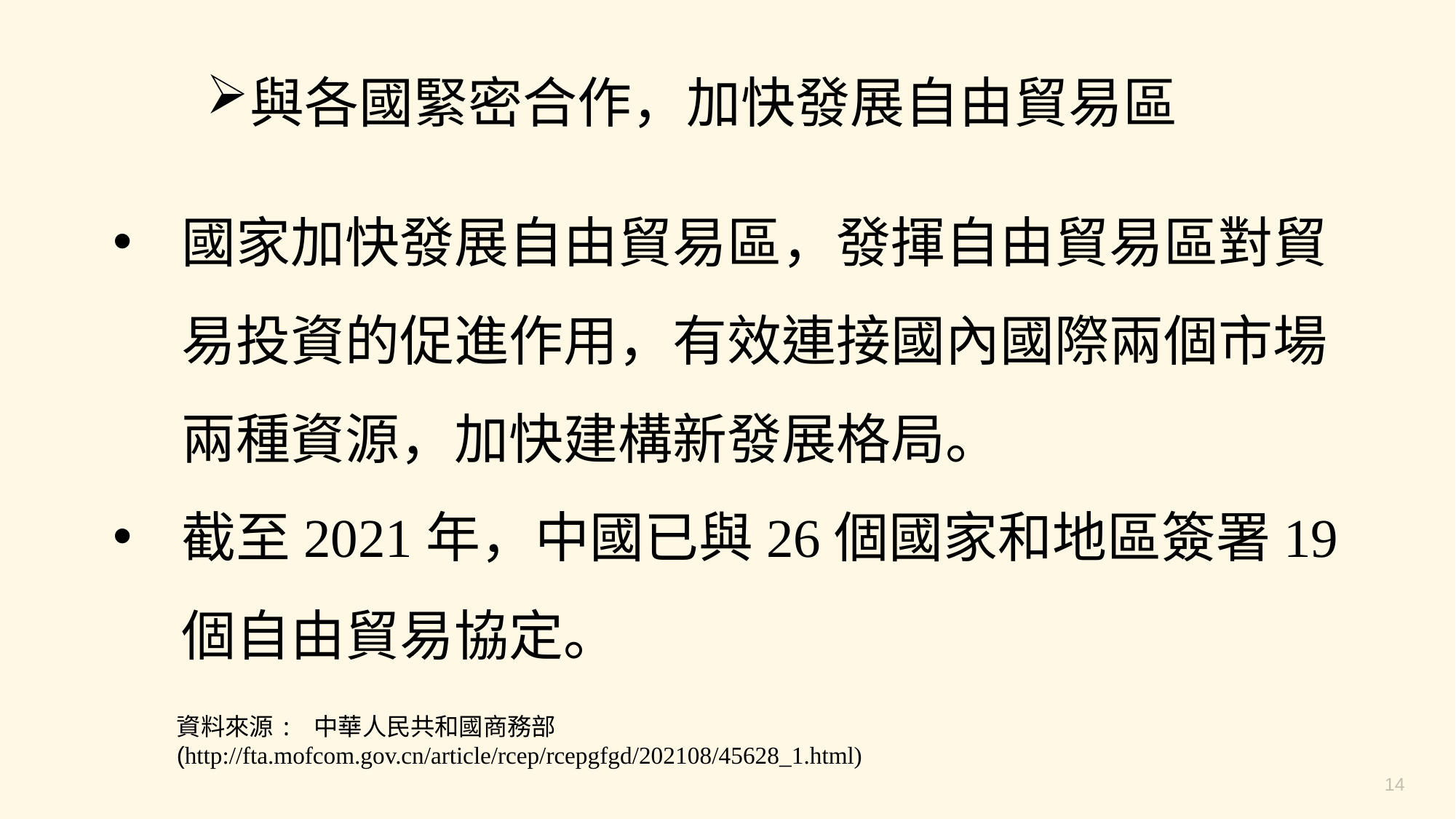

與各國緊密合作，加快發展自由貿易區
國家加快發展自由貿易區，發揮自由貿易區對貿易投資的促進作用，有效連接國內國際兩個市場兩種資源，加快建構新發展格局。
截至2021年，中國已與26個國家和地區簽署19個自由貿易協定。
資料來源: 中華人民共和國商務部 (http://fta.mofcom.gov.cn/article/rcep/rcepgfgd/202108/45628_1.html)